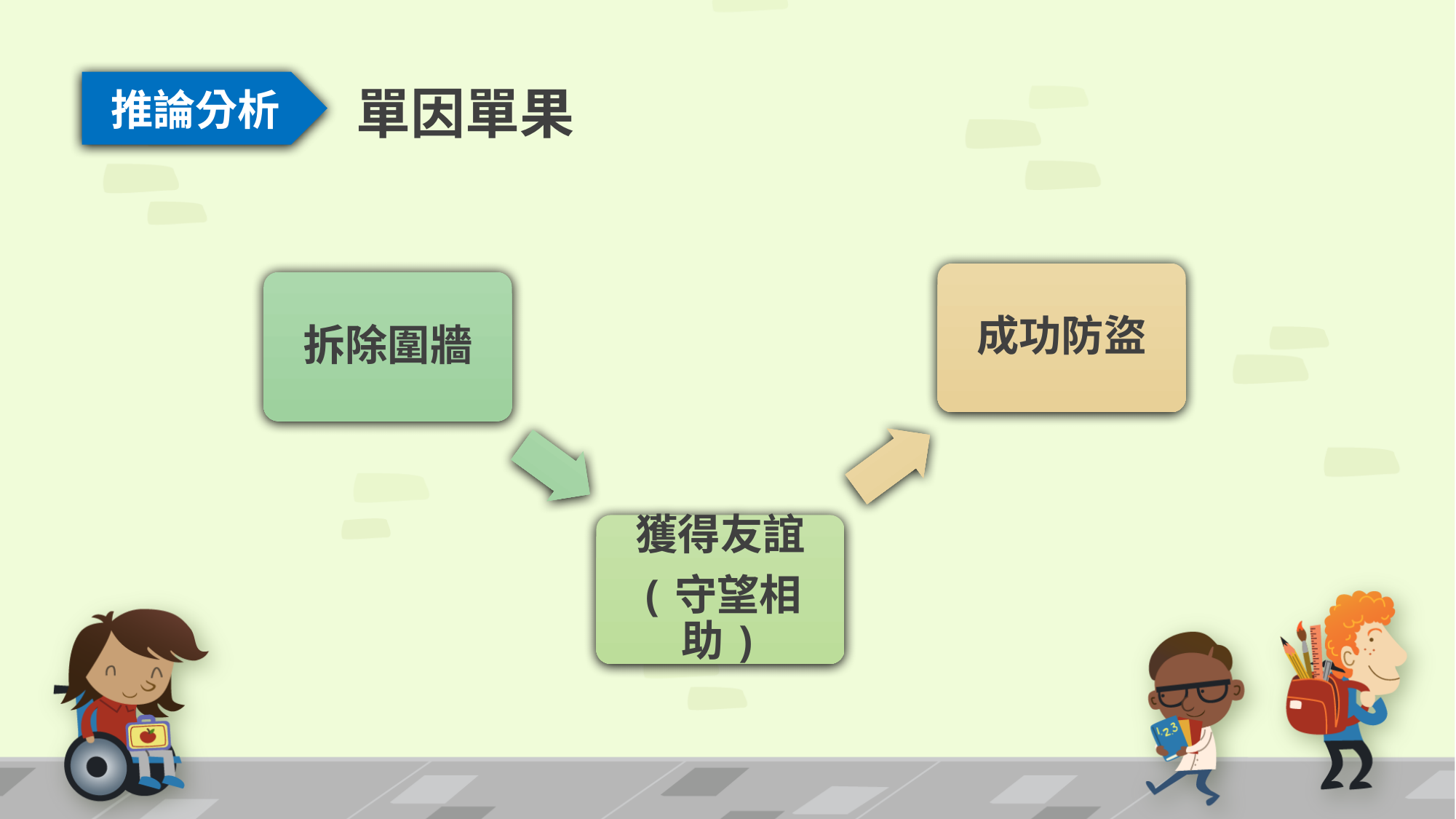

# 單因單果
推論分析
成功防盜
拆除圍牆

獲得友誼
(守望相助)